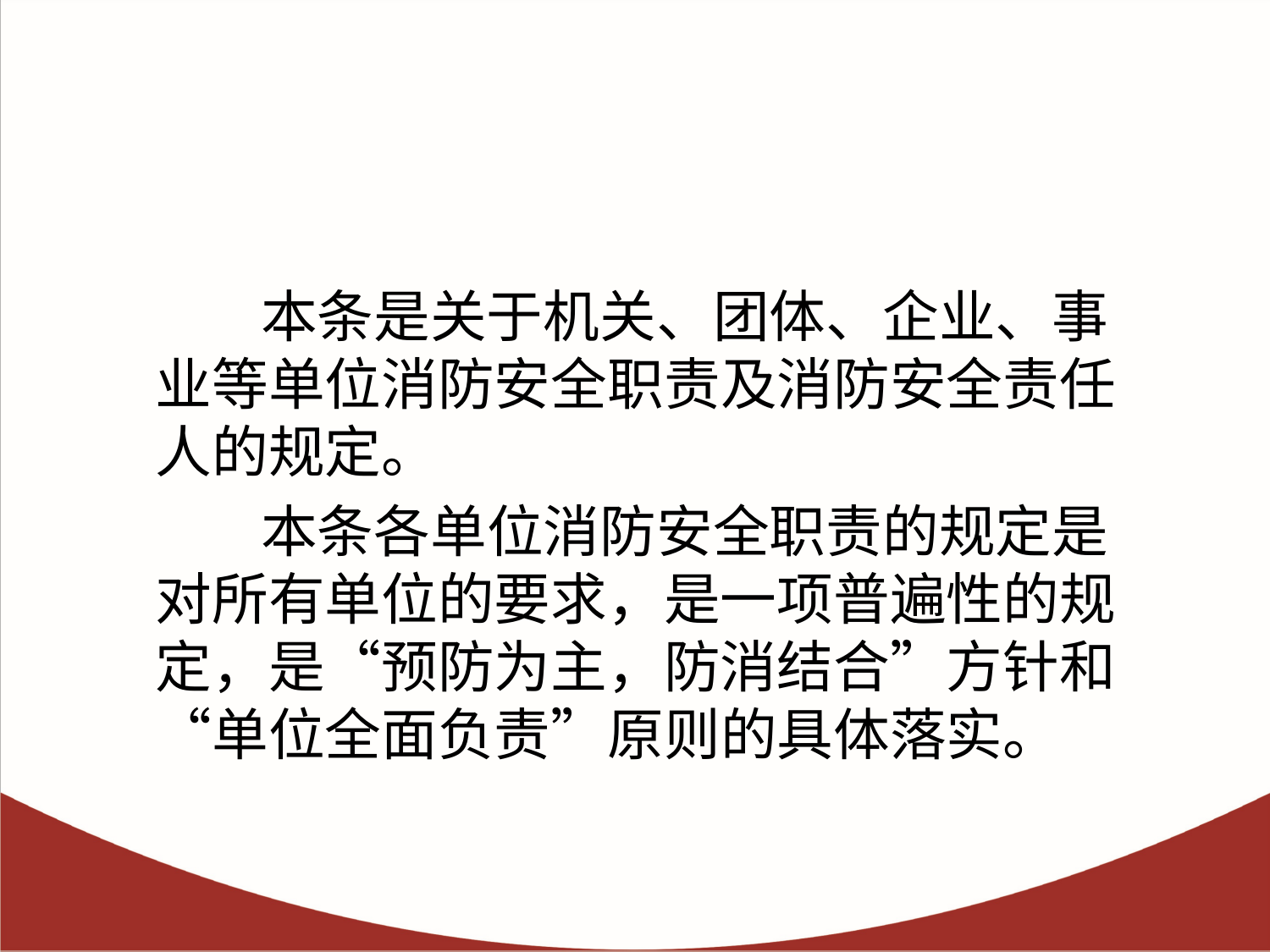

#
           本条是关于机关、团体、企业、事业等单位消防安全职责及消防安全责任人的规定。
           本条各单位消防安全职责的规定是对所有单位的要求，是一项普遍性的规定，是“预防为主，防消结合”方针和“单位全面负责”原则的具体落实。